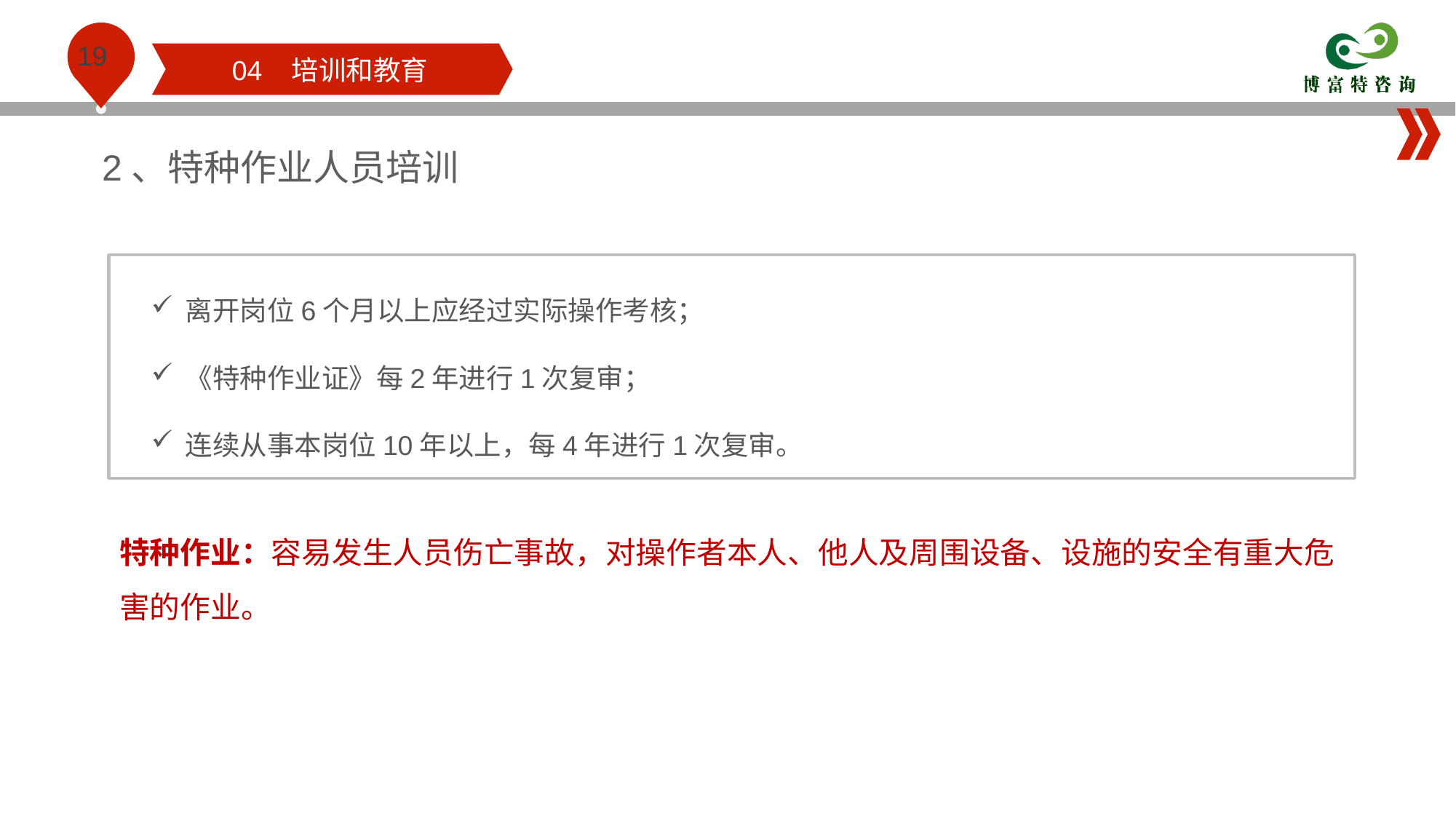

04   培训和教育
2、特种作业人员培训

离开岗位6个月以上应经过实际操作考核；
《特种作业证》每2年进行1次复审；
连续从事本岗位10年以上，每4年进行1次复审。
特种作业：容易发生人员伤亡事故，对操作者本人、他人及周围设备、设施的安全有重大危害的作业。